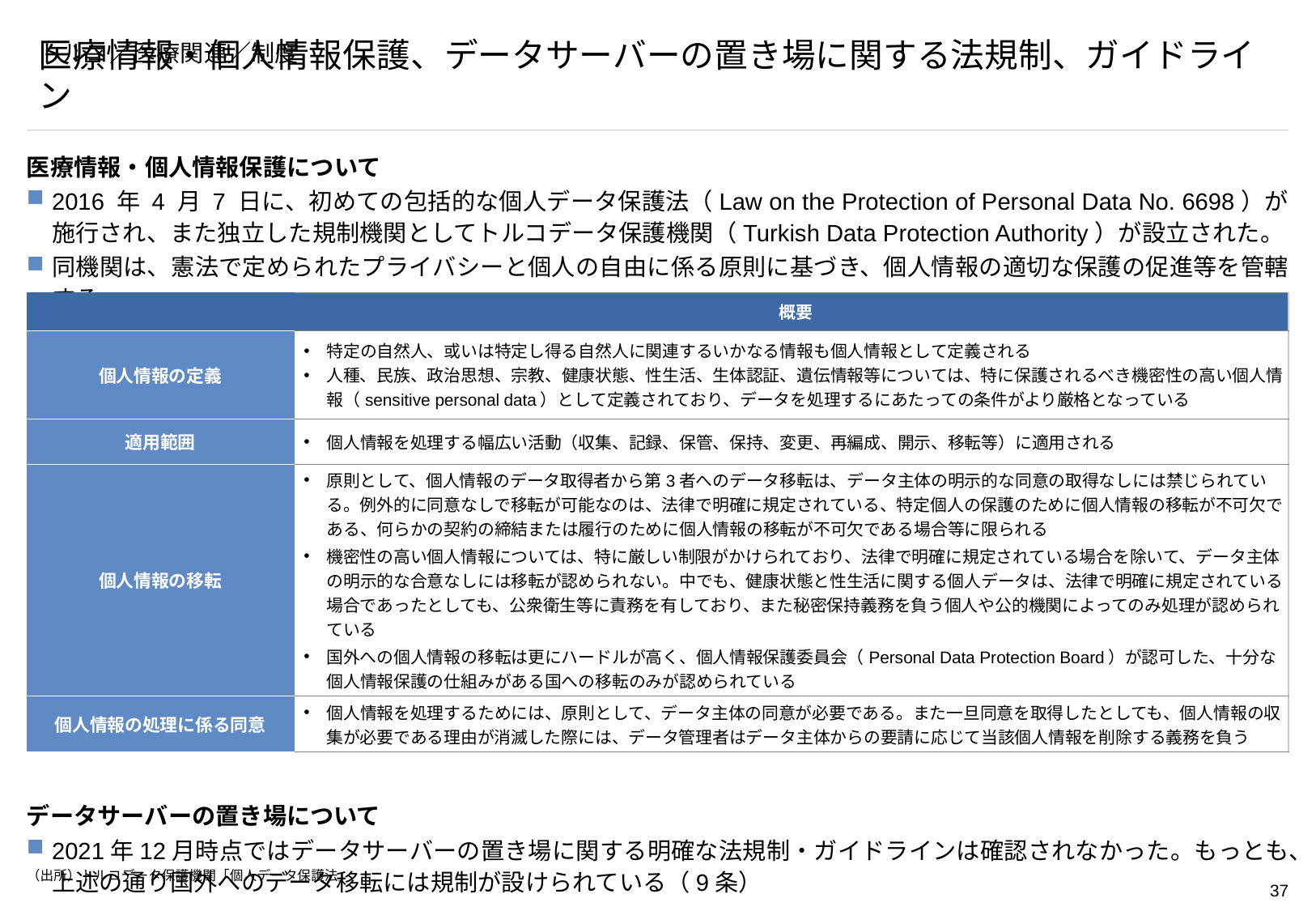

# トルコ／医療関連／制度
医療情報・個人情報保護、データサーバーの置き場に関する法規制、ガイドライン
医療情報・個人情報保護について
2016 年 4 月 7 日に、初めての包括的な個人データ保護法（Law on the Protection of Personal Data No. 6698）が施行され、また独立した規制機関としてトルコデータ保護機関（Turkish Data Protection Authority）が設立された。
同機関は、憲法で定められたプライバシーと個人の自由に係る原則に基づき、個人情報の適切な保護の促進等を管轄する。

データサーバーの置き場について
2021年12月時点ではデータサーバーの置き場に関する明確な法規制・ガイドラインは確認されなかった。もっとも、上述の通り国外へのデータ移転には規制が設けられている（9条）
|  | 概要 |
| --- | --- |
| 個人情報の定義 | 特定の自然人、或いは特定し得る自然人に関連するいかなる情報も個人情報として定義される 人種、民族、政治思想、宗教、健康状態、性生活、生体認証、遺伝情報等については、特に保護されるべき機密性の高い個人情報（sensitive personal data）として定義されており、データを処理するにあたっての条件がより厳格となっている |
| 適用範囲 | 個人情報を処理する幅広い活動（収集、記録、保管、保持、変更、再編成、開示、移転等）に適用される |
| 個人情報の移転 | 原則として、個人情報のデータ取得者から第3者へのデータ移転は、データ主体の明示的な同意の取得なしには禁じられている。例外的に同意なしで移転が可能なのは、法律で明確に規定されている、特定個人の保護のために個人情報の移転が不可欠である、何らかの契約の締結または履行のために個人情報の移転が不可欠である場合等に限られる 機密性の高い個人情報については、特に厳しい制限がかけられており、法律で明確に規定されている場合を除いて、データ主体の明示的な合意なしには移転が認められない。中でも、健康状態と性生活に関する個人データは、法律で明確に規定されている場合であったとしても、公衆衛生等に責務を有しており、また秘密保持義務を負う個人や公的機関によってのみ処理が認められている 国外への個人情報の移転は更にハードルが高く、個人情報保護委員会（Personal Data Protection Board）が認可した、十分な個人情報保護の仕組みがある国への移転のみが認められている |
| 個人情報の処理に係る同意 | 個人情報を処理するためには、原則として、データ主体の同意が必要である。また一旦同意を取得したとしても、個人情報の収集が必要である理由が消滅した際には、データ管理者はデータ主体からの要請に応じて当該個人情報を削除する義務を負う |
（出所）トルコデータ保護機関「個人データ保護法」